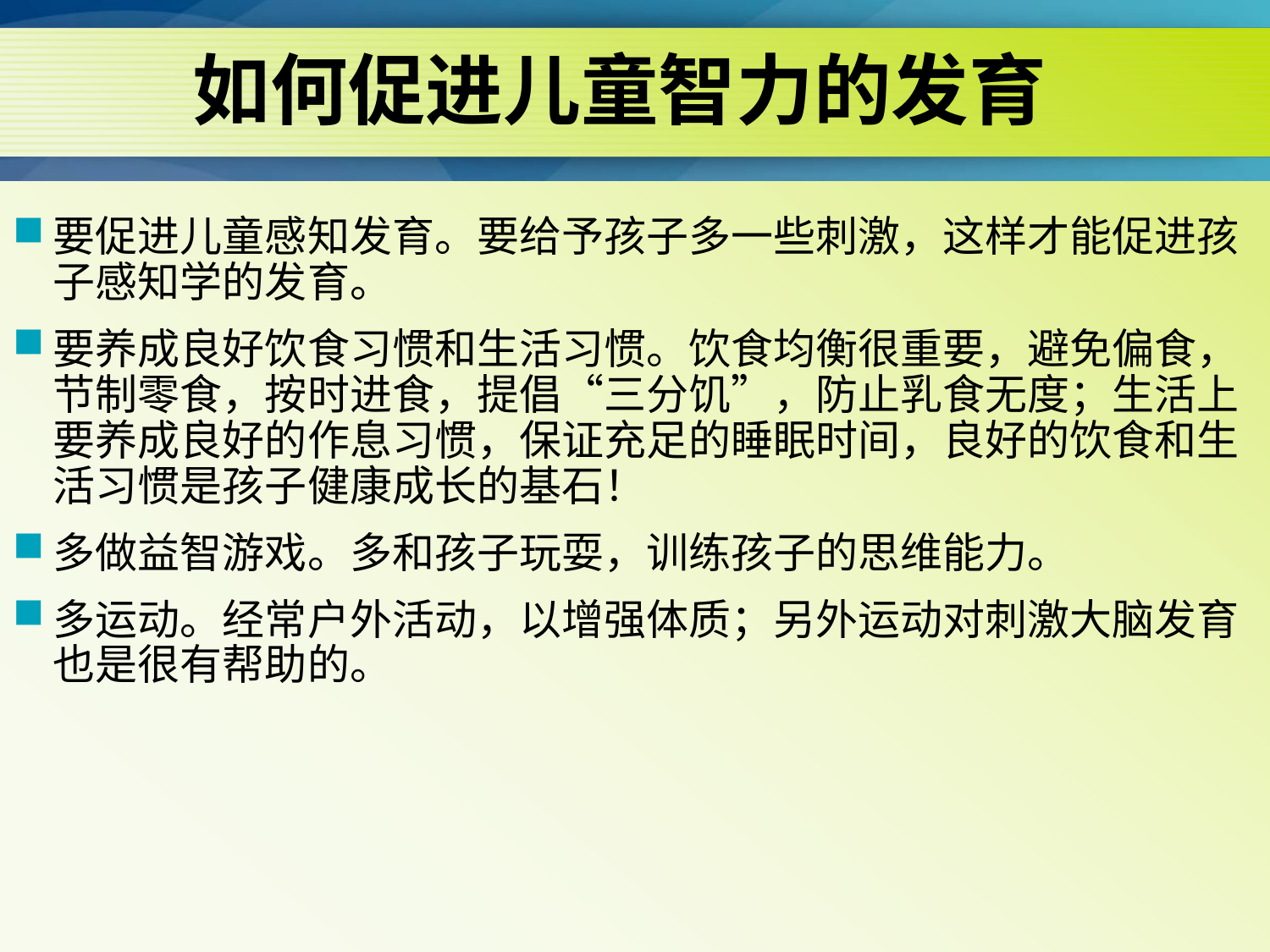

# 如何促进儿童智力的发育
要促进儿童感知发育。要给予孩子多一些刺激，这样才能促进孩子感知学的发育。
要养成良好饮食习惯和生活习惯。饮食均衡很重要，避免偏食，节制零食，按时进食，提倡“三分饥”，防止乳食无度；生活上要养成良好的作息习惯，保证充足的睡眠时间，良好的饮食和生活习惯是孩子健康成长的基石！
多做益智游戏。多和孩子玩耍，训练孩子的思维能力。
多运动。经常户外活动，以增强体质；另外运动对刺激大脑发育也是很有帮助的。
5